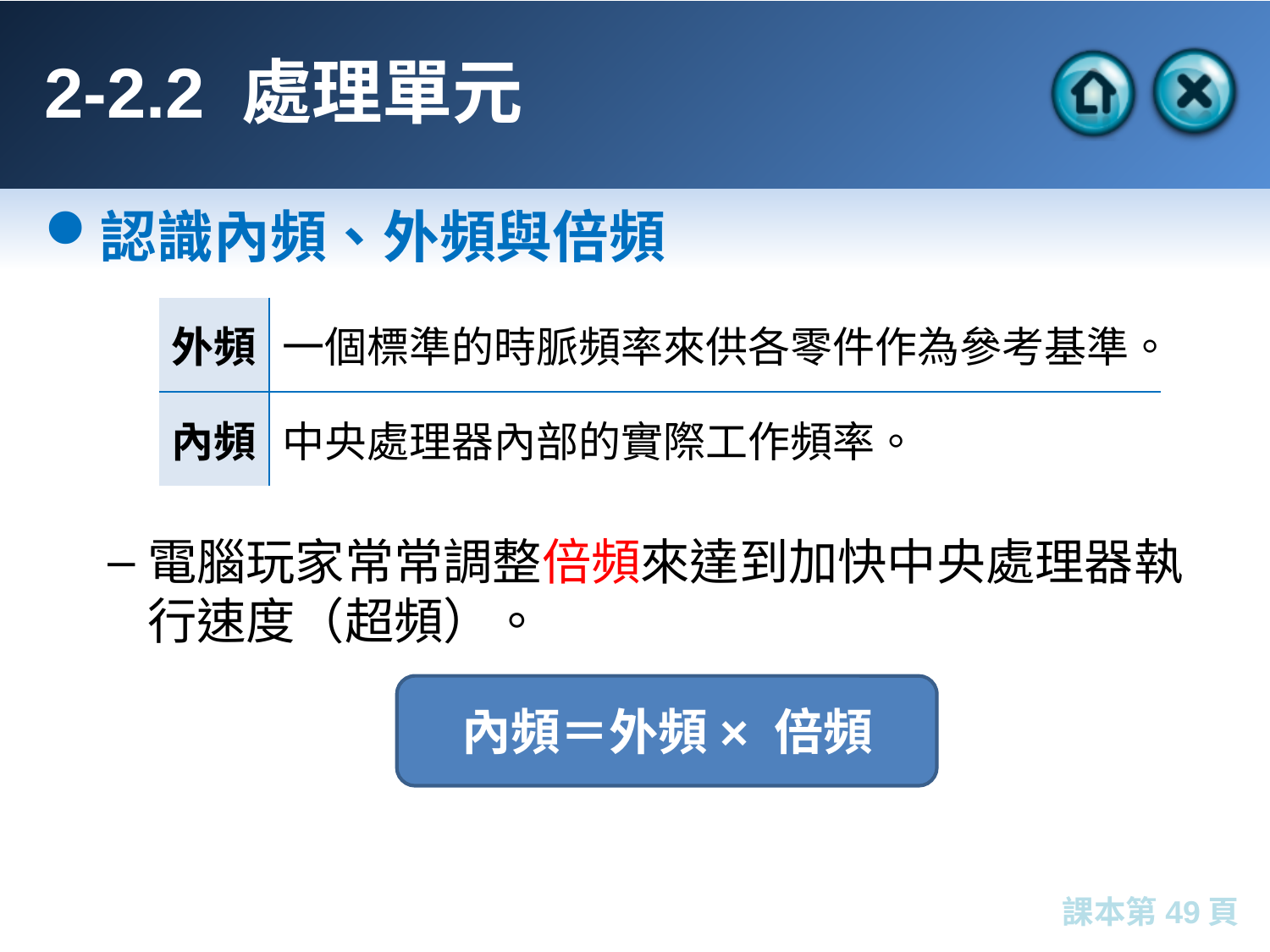

# 2-2.2 處理單元
認識內頻、外頻與倍頻

電腦玩家常常調整倍頻來達到加快中央處理器執行速度（超頻）。
| 外頻 | 一個標準的時脈頻率來供各零件作為參考基準。 |
| --- | --- |
| 內頻 | 中央處理器內部的實際工作頻率。 |
內頻＝外頻× 倍頻
課本第49頁